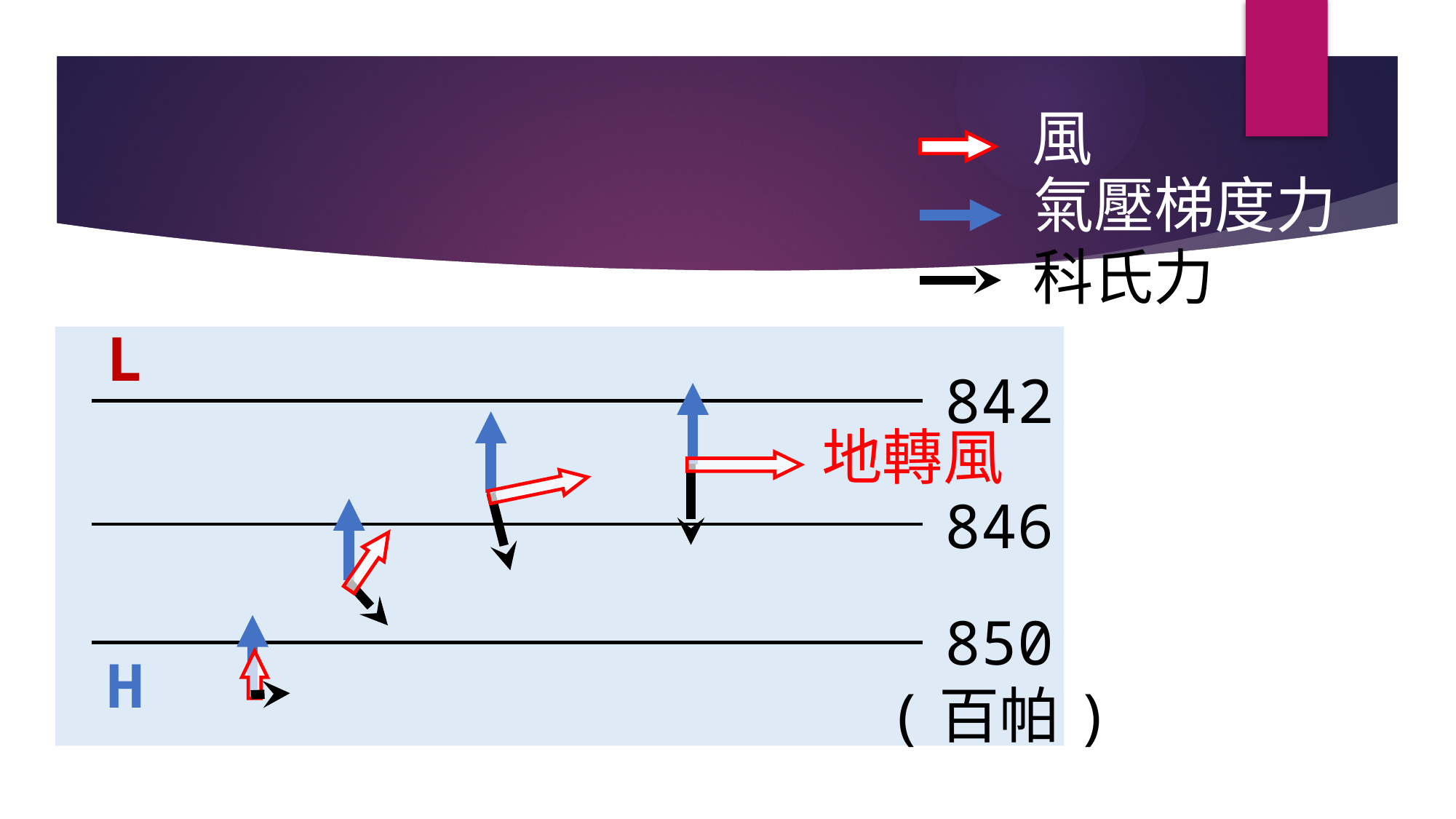

風

#
氣壓梯度力
科氏力
L

842

地轉風

846

850
(百帕)
H